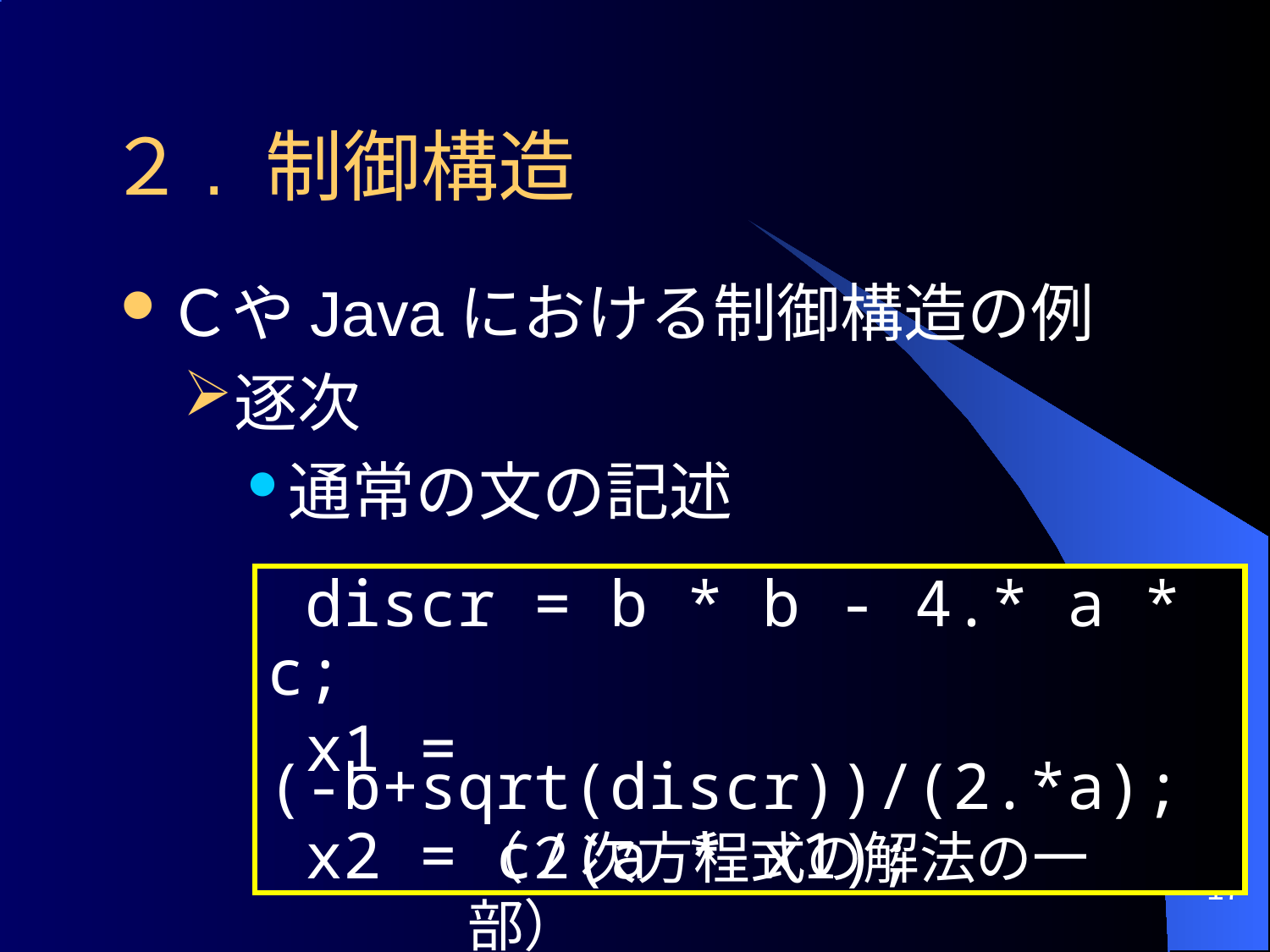

２. 制御構造
ＣやJavaにおける制御構造の例
逐次
通常の文の記述
 discr = b * b - 4.* a * c;
 x1 = (-b+sqrt(discr))/(2.*a);
 x2 = c/(a * x1);
（２次方程式の解法の一部）
17